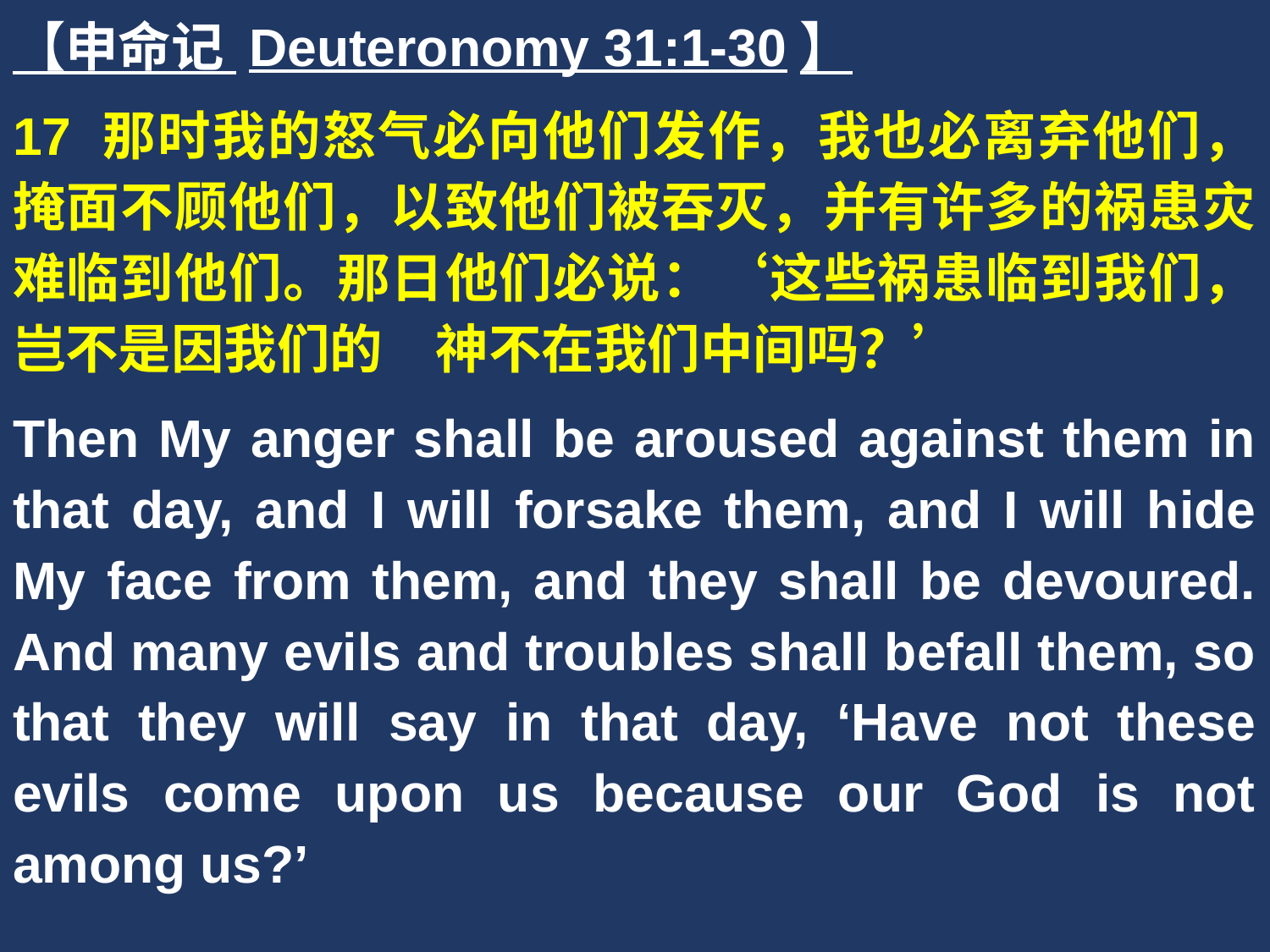

【申命记 Deuteronomy 31:1-30】
17 那时我的怒气必向他们发作，我也必离弃他们，掩面不顾他们，以致他们被吞灭，并有许多的祸患灾难临到他们。那日他们必说：‘这些祸患临到我们，岂不是因我们的　神不在我们中间吗？’
Then My anger shall be aroused against them in that day, and I will forsake them, and I will hide My face from them, and they shall be devoured. And many evils and troubles shall befall them, so that they will say in that day, ‘Have not these evils come upon us because our God is not among us?’